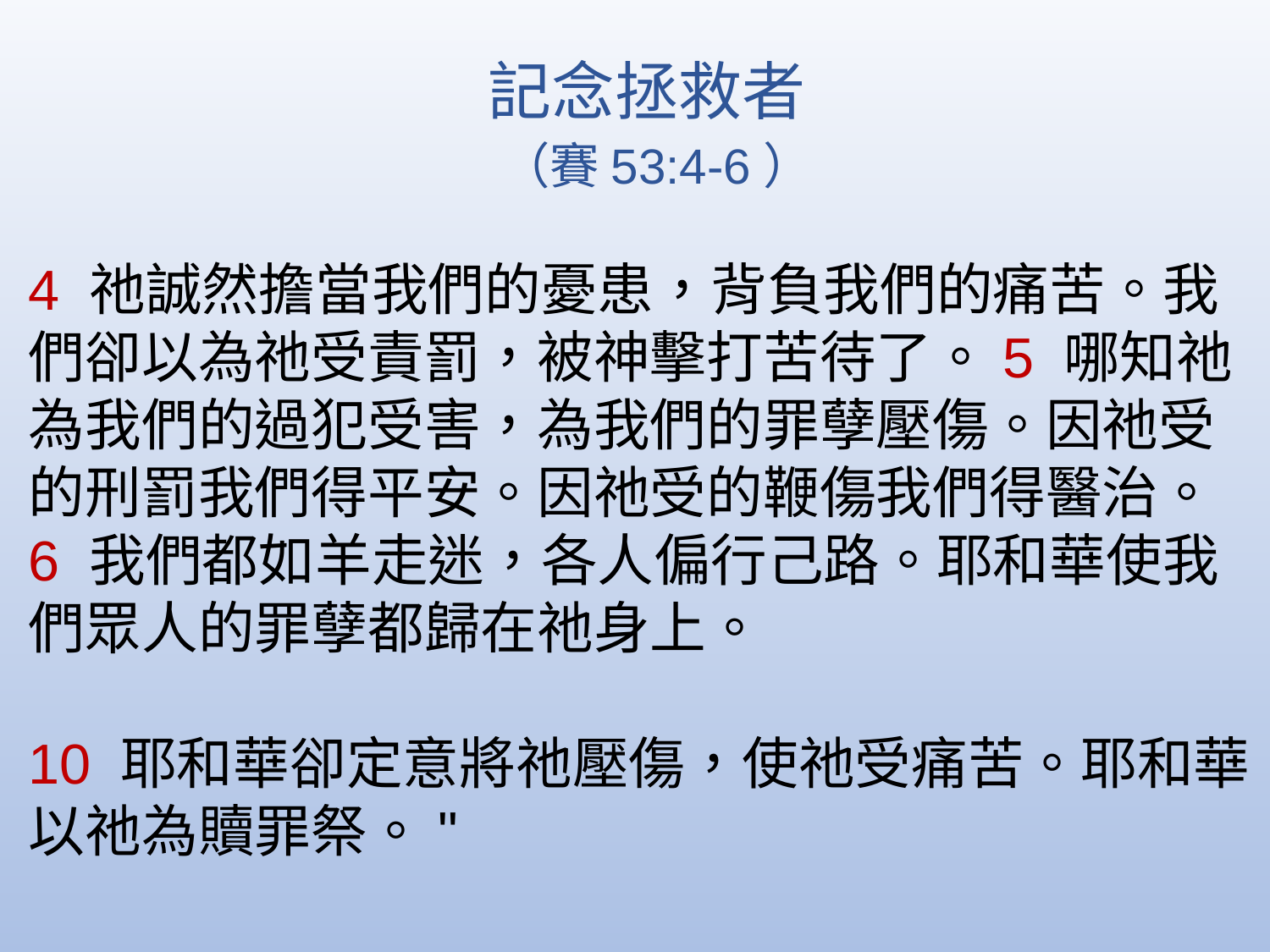

記念拯救者
			      （賽53:4-6）

4 祂誠然擔當我們的憂患，背負我們的痛苦。我們卻以為祂受責罰，被神擊打苦待了。5 哪知祂為我們的過犯受害，為我們的罪孽壓傷。因祂受的刑罰我們得平安。因祂受的鞭傷我們得醫治。
6 我們都如羊走迷，各人偏行己路。耶和華使我們眾人的罪孽都歸在祂身上。
10 耶和華卻定意將祂壓傷，使祂受痛苦。耶和華以祂為贖罪祭。"